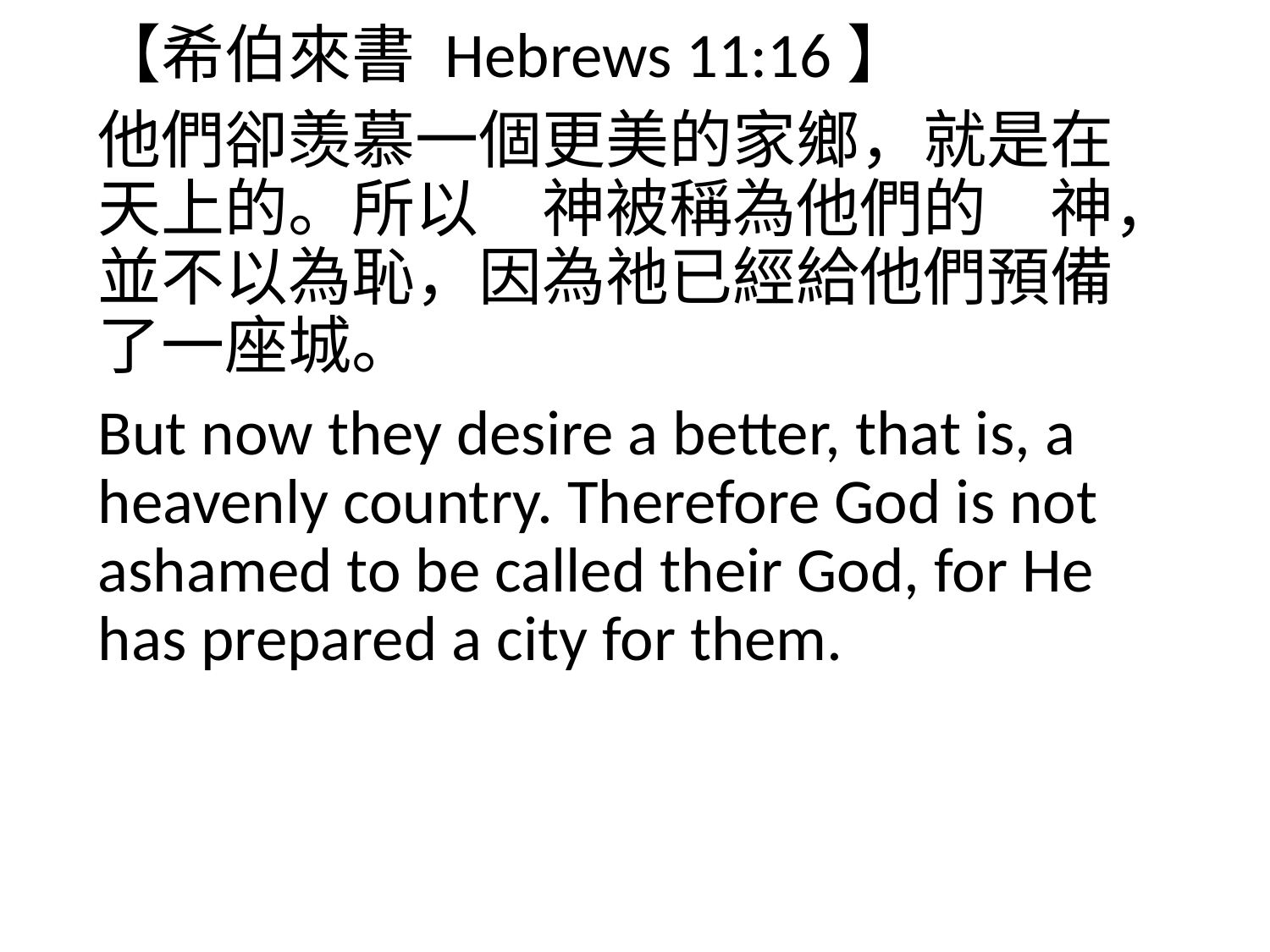

【希伯來書 Hebrews 11:16】
他們卻羡慕一個更美的家鄉，就是在天上的。所以　神被稱為他們的　神，並不以為恥，因為祂已經給他們預備了一座城。
But now they desire a better, that is, a heavenly country. Therefore God is not ashamed to be called their God, for He has prepared a city for them.